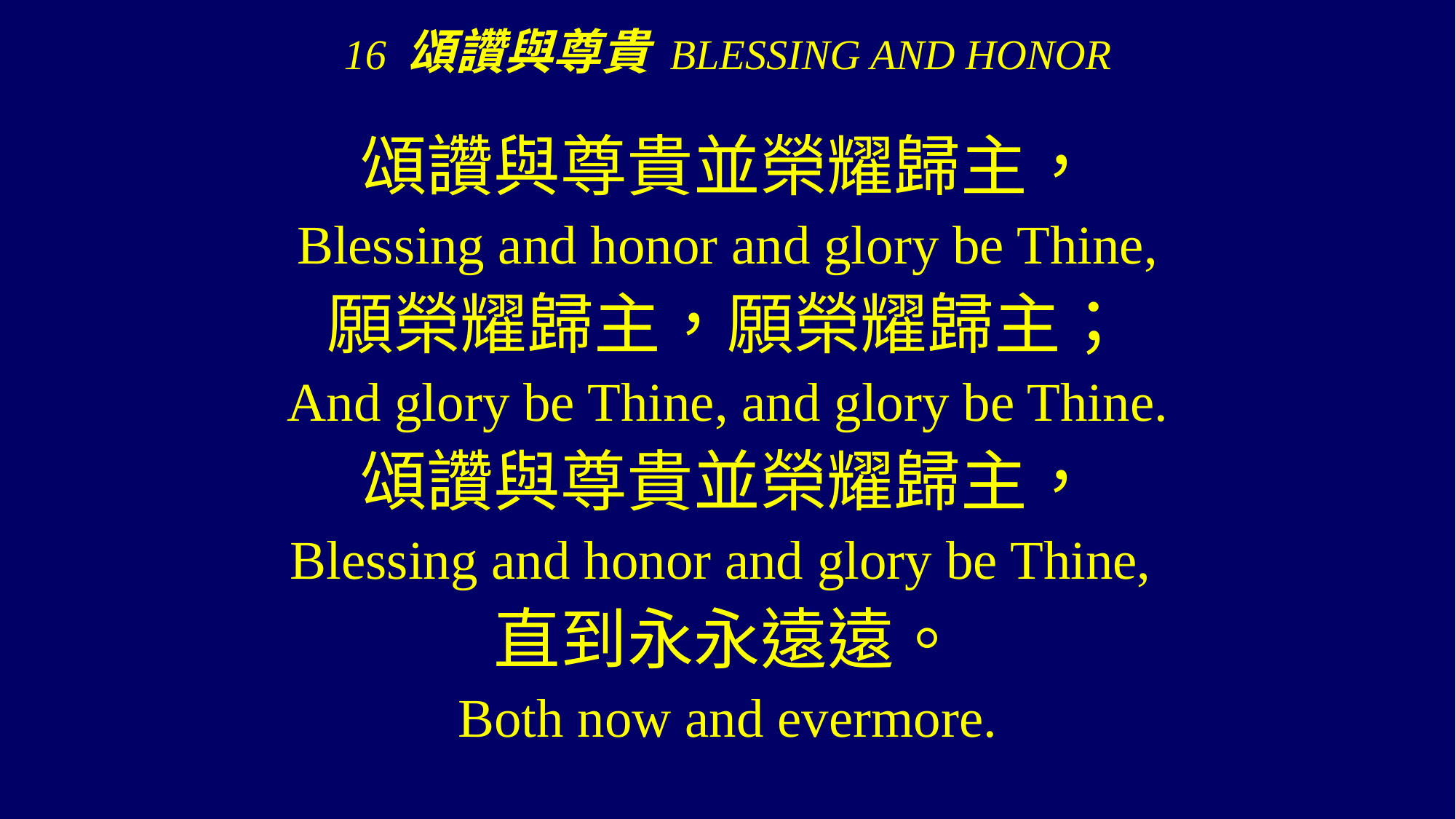

16 頌讚與尊貴 BLESSING AND HONOR
頌讚與尊貴並榮耀歸主，
Blessing and honor and glory be Thine,
願榮耀歸主，願榮耀歸主；
And glory be Thine, and glory be Thine.
頌讚與尊貴並榮耀歸主，
Blessing and honor and glory be Thine,
直到永永遠遠。
Both now and evermore.